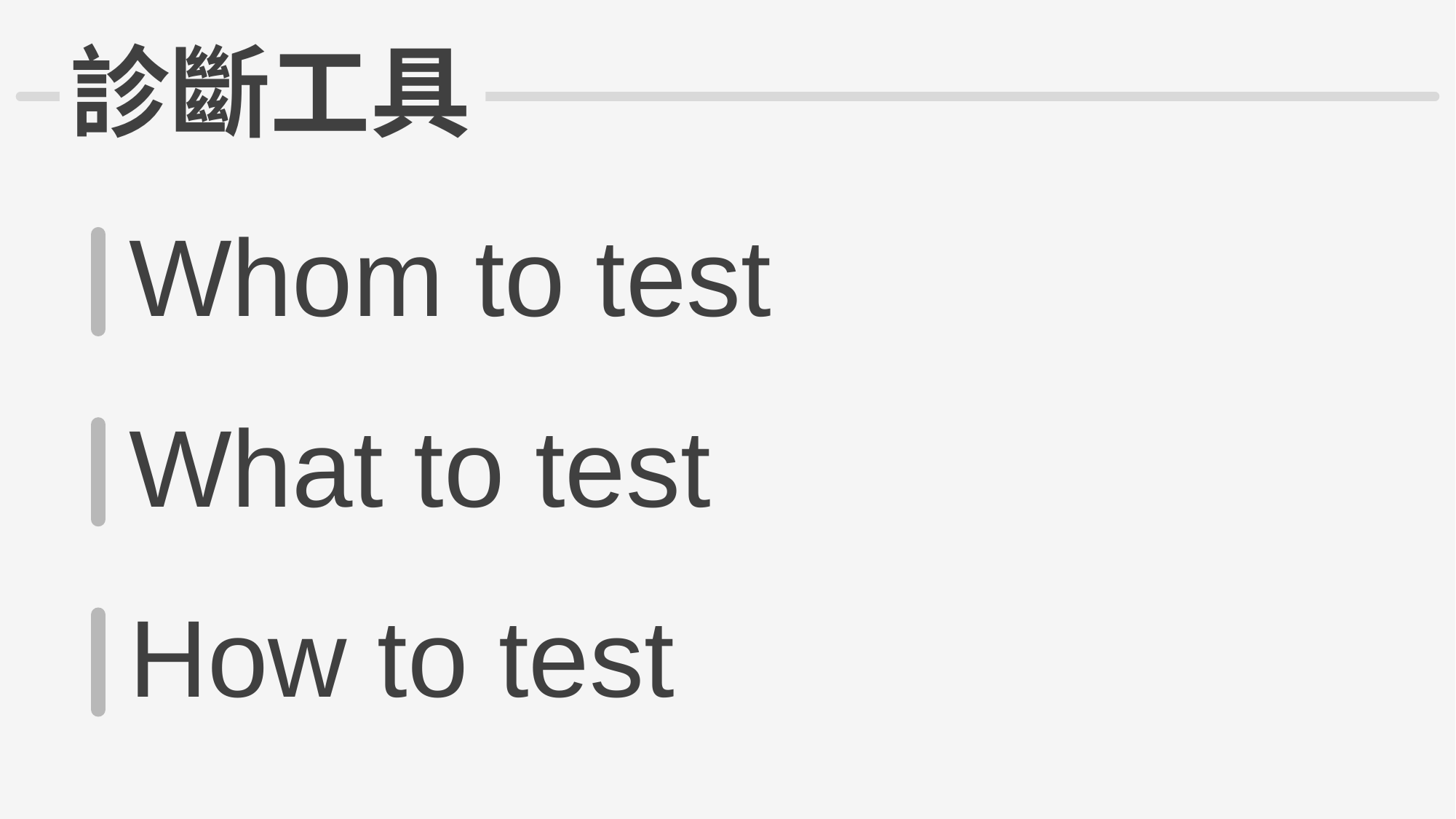

# 診斷工具
Whom to test
What to test
How to test